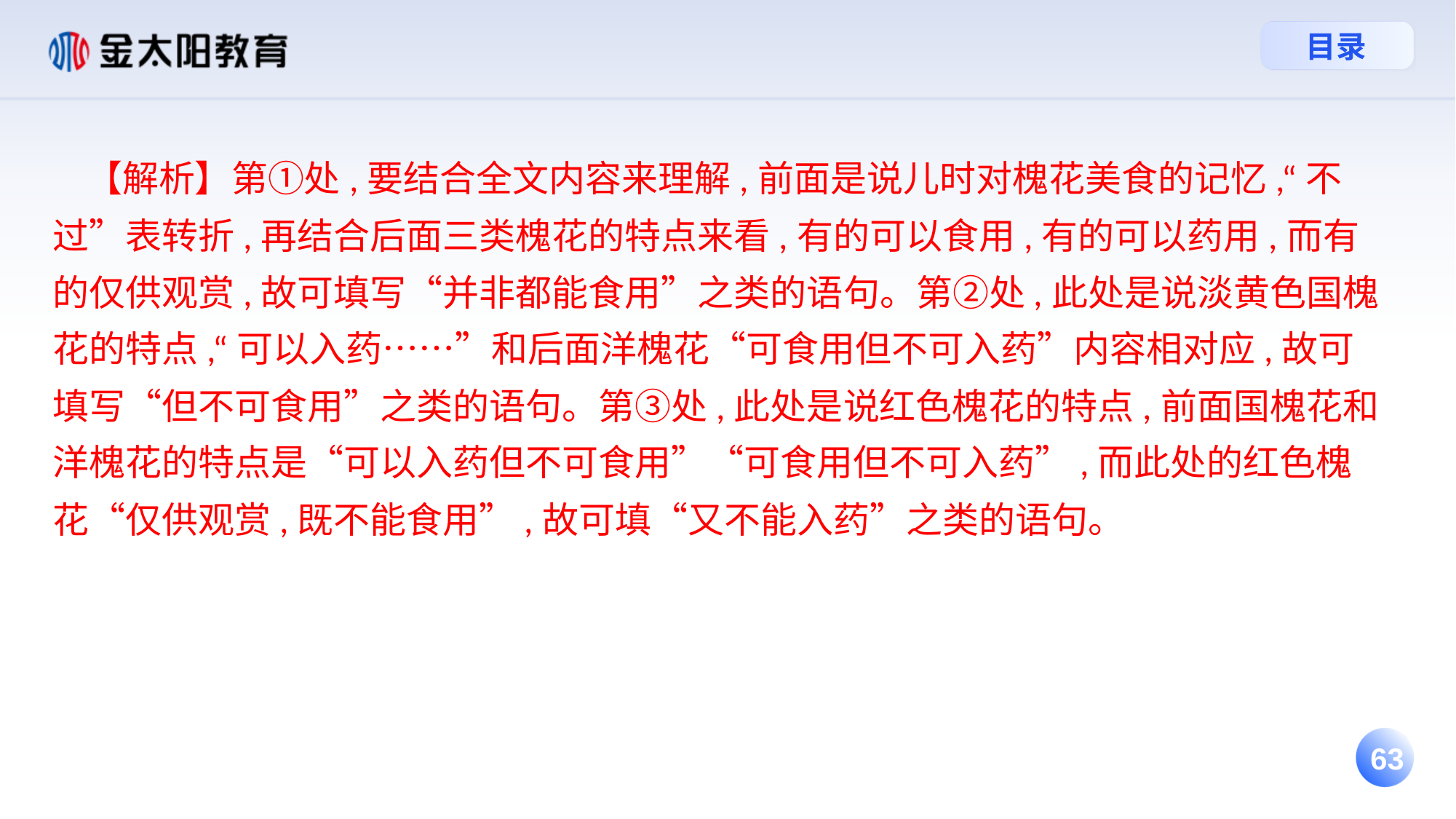

【解析】第①处,要结合全文内容来理解,前面是说儿时对槐花美食的记忆,“不过”表转折,再结合后面三类槐花的特点来看,有的可以食用,有的可以药用,而有的仅供观赏,故可填写“并非都能食用”之类的语句。第②处,此处是说淡黄色国槐花的特点,“可以入药……”和后面洋槐花“可食用但不可入药”内容相对应,故可填写“但不可食用”之类的语句。第③处,此处是说红色槐花的特点,前面国槐花和洋槐花的特点是“可以入药但不可食用”“可食用但不可入药”,而此处的红色槐花“仅供观赏,既不能食用”,故可填“又不能入药”之类的语句。